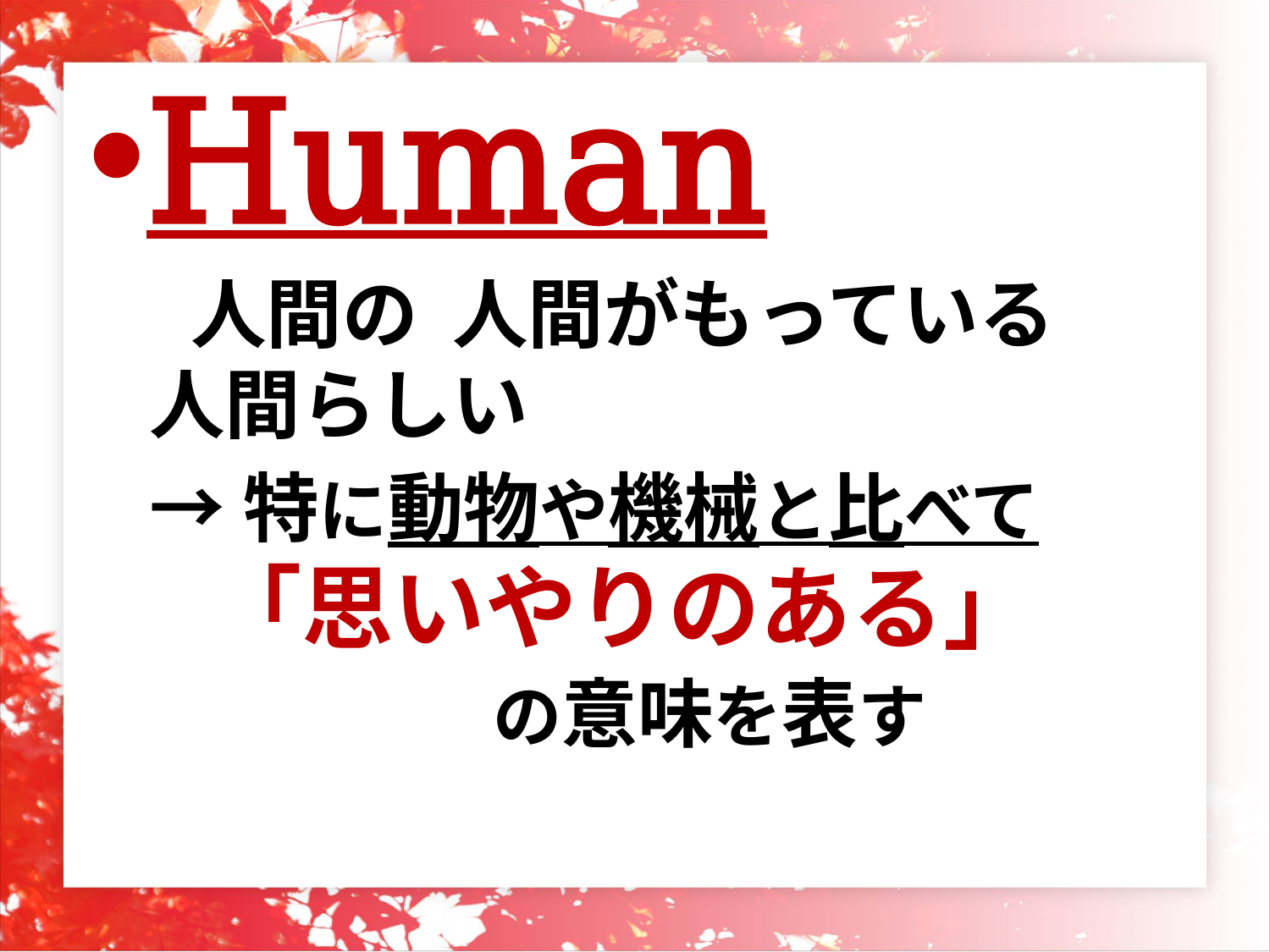

Human
   人間の  人間がもっている
　人間らしい
   →特に動物や機械と比べて
　 　｢思いやりのある｣
                    の意味を表す